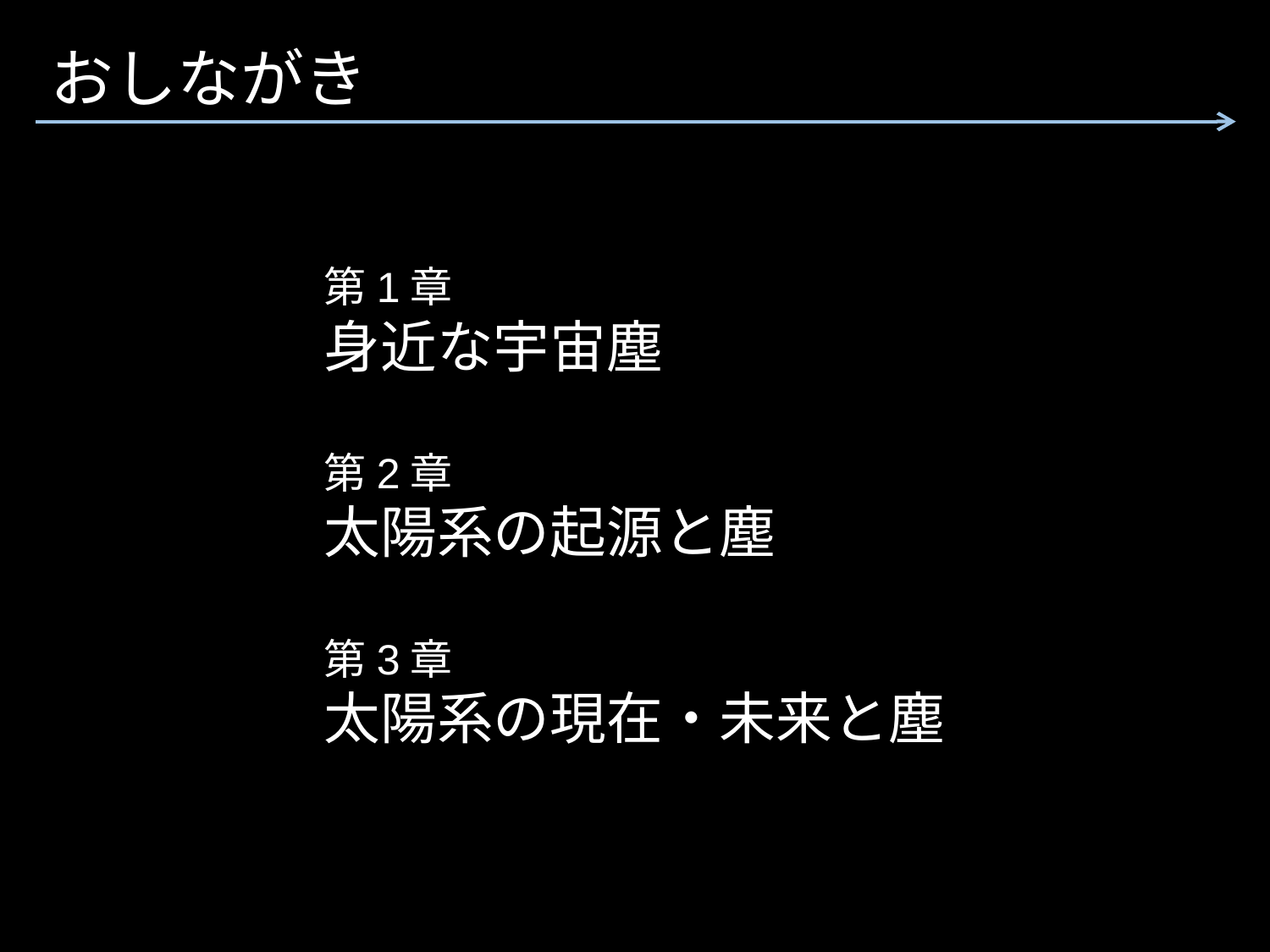

おしながき
第1章
身近な宇宙塵

第2章
太陽系の起源と塵

第3章
太陽系の現在・未来と塵